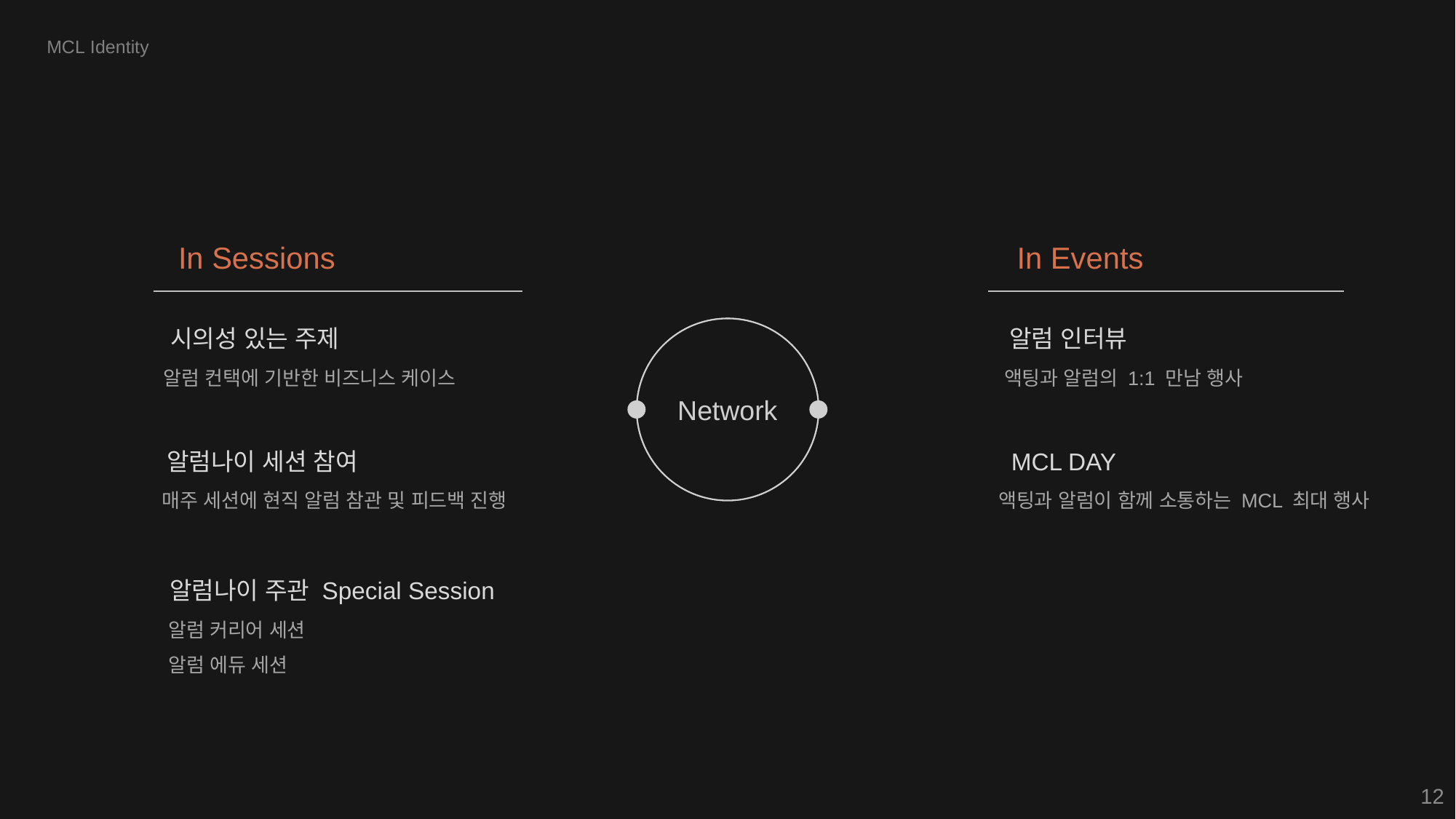

MCL Identity
In Sessions
In Events
시의성 있는 주제
알럼 컨택에 기반한 비즈니스 케이스
알럼나이 세션 참여
매주 세션에 현직 알럼 참관 및 피드백 진행
알럼나이 주관 Special Session
알럼 커리어 세션
알럼 에듀 세션
알럼 인터뷰
액팅과 알럼의 1:1 만남 행사
MCL DAY
액팅과 알럼이 함께 소통하는 MCL 최대 행사

Acting
Diversity

Alumni
Diversity
Network

12